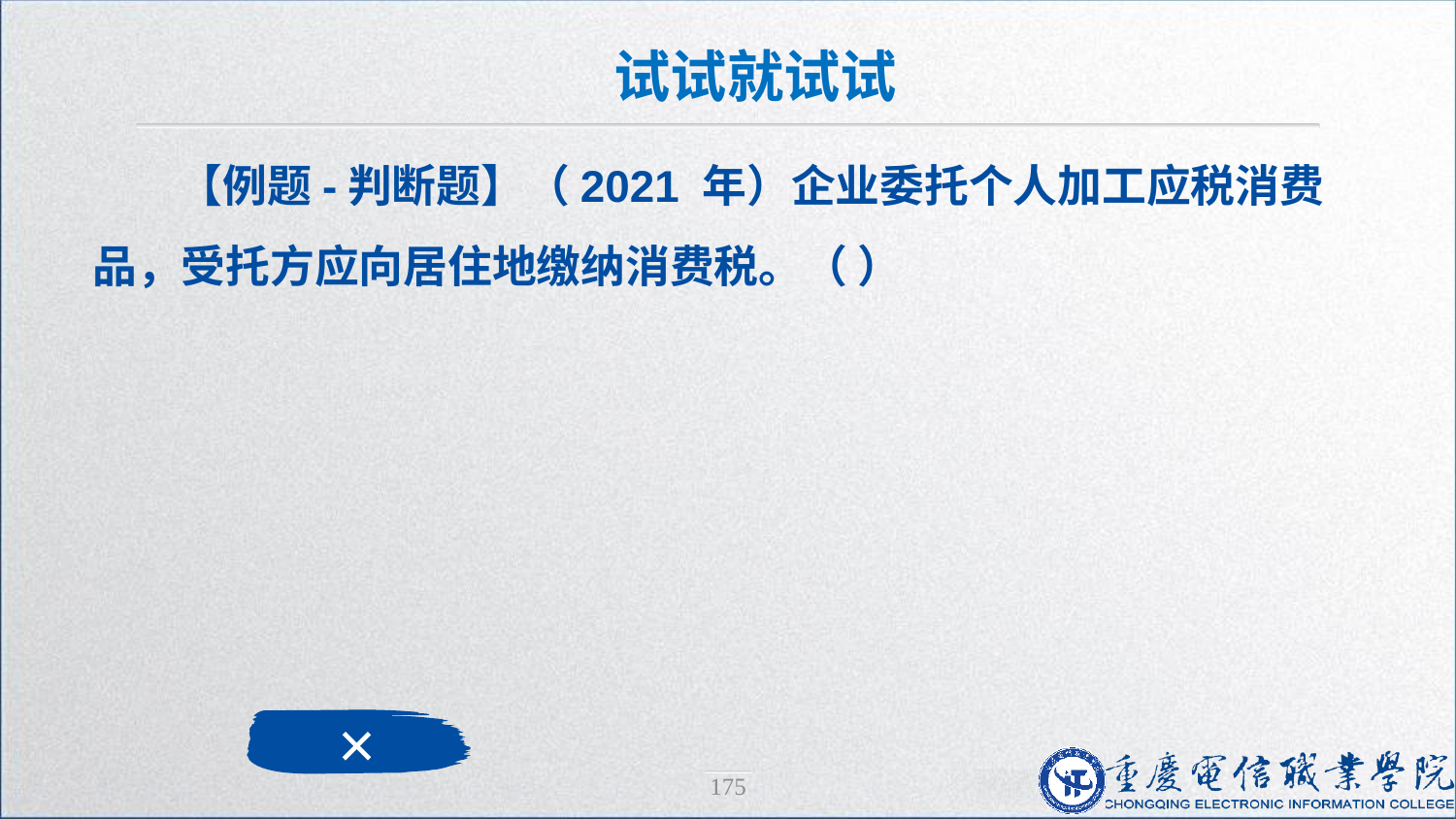

试试就试试
【例题-判断题】（2021 年）企业委托个人加工应税消费品，受托方应向居住地缴纳消费税。（ ）

×

175